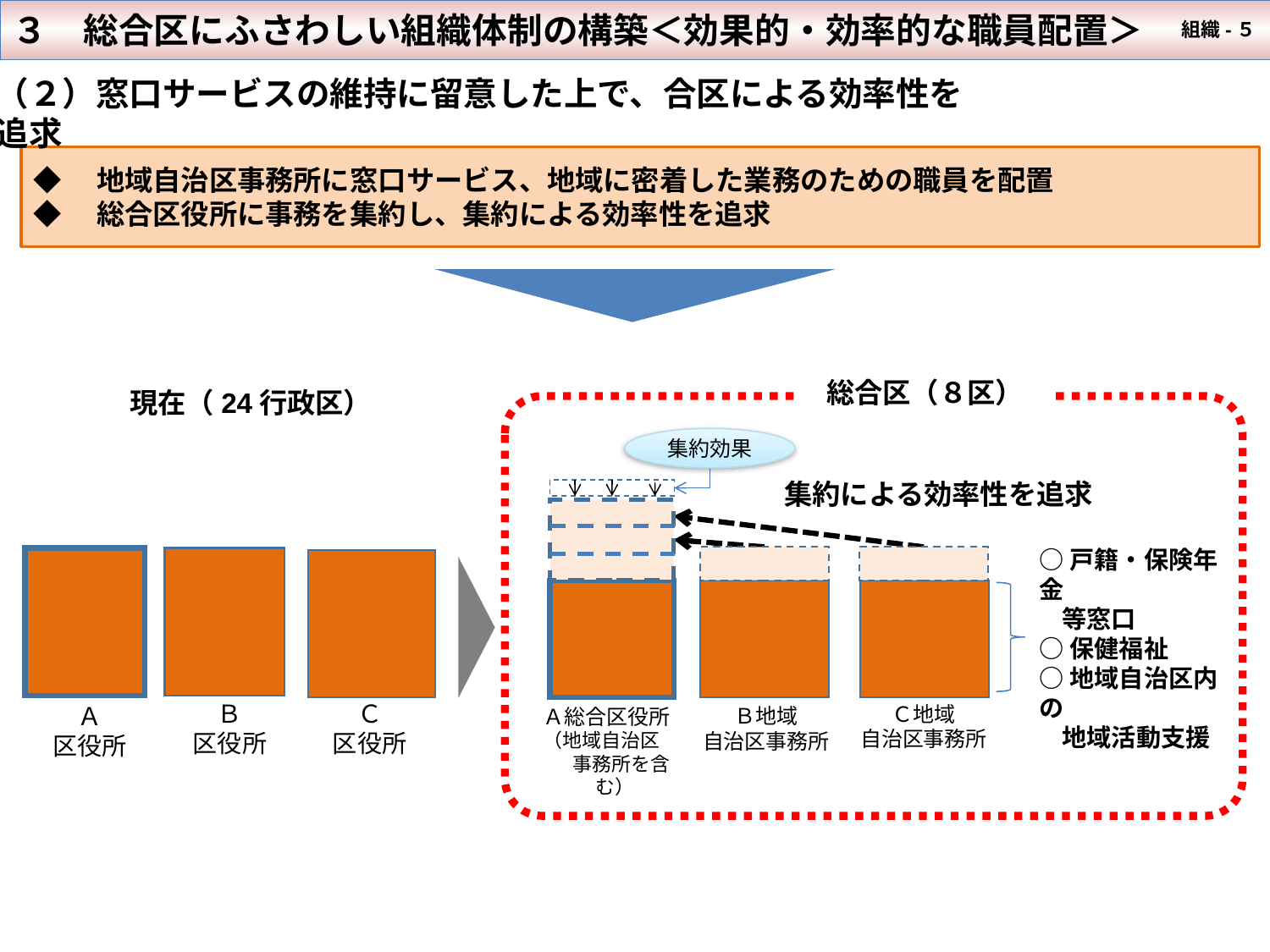

３　総合区にふさわしい組織体制の構築＜効果的・効率的な職員配置＞
 組織-５
（２）窓口サービスの維持に留意した上で、合区による効率性を追求
◆　地域自治区事務所に窓口サービス、地域に密着した業務のための職員を配置
◆　総合区役所に事務を集約し、集約による効率性を追求

総合区（８区）
現在（24行政区）

集約効果

集約による効率性を追求

○戸籍・保険年金
   等窓口
○保健福祉
○地域自治区内の
   地域活動支援

Ｂ
区役所
Ｃ
区役所
Ｃ地域
自治区事務所
Ａ
区役所
Ａ総合区役所
（地域自治区
  事務所を含む）
Ｂ地域
自治区事務所